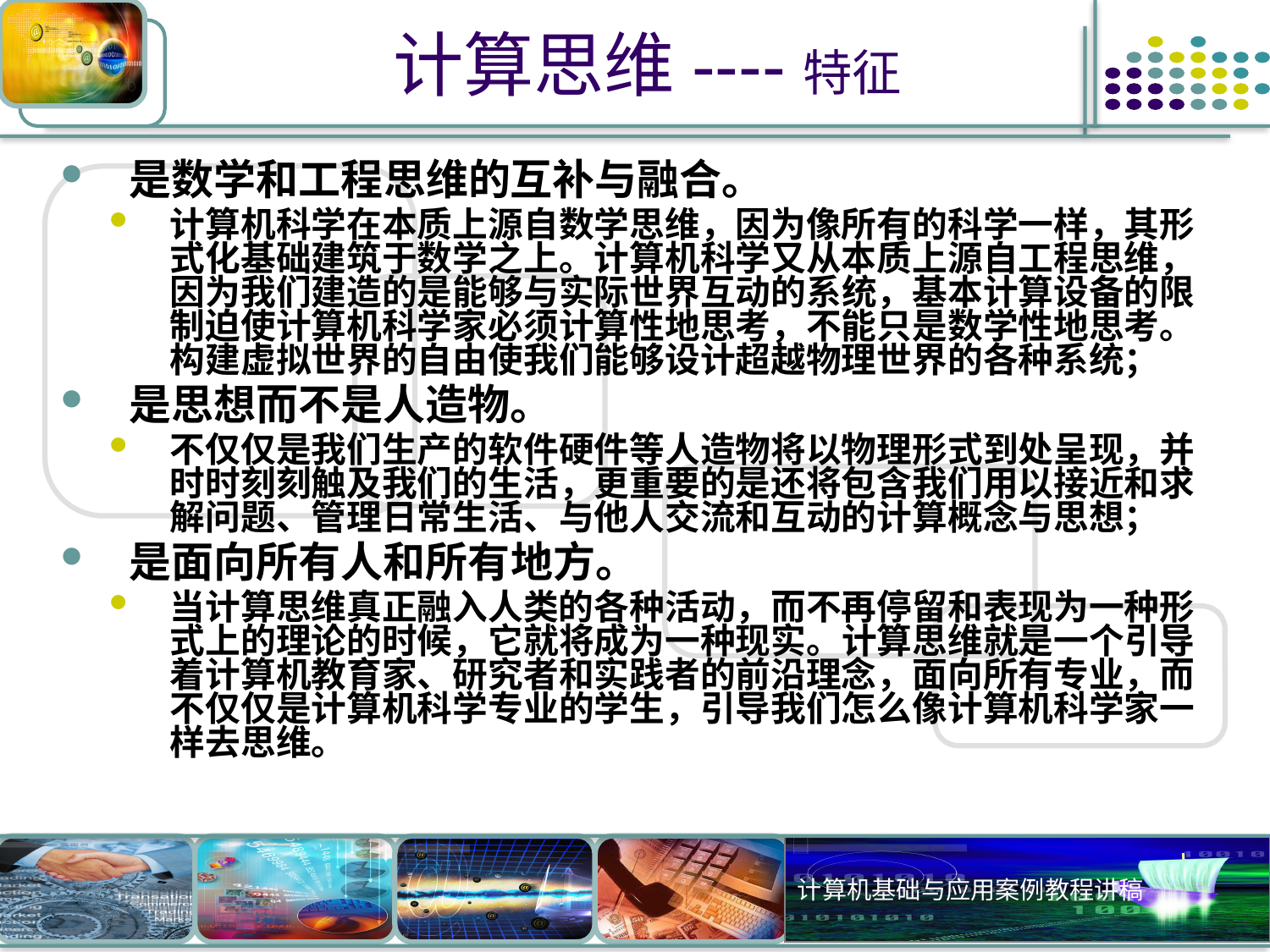

# 计算思维----特征
是数学和工程思维的互补与融合。
计算机科学在本质上源自数学思维，因为像所有的科学一样，其形式化基础建筑于数学之上。计算机科学又从本质上源自工程思维，因为我们建造的是能够与实际世界互动的系统，基本计算设备的限制迫使计算机科学家必须计算性地思考，不能只是数学性地思考。构建虚拟世界的自由使我们能够设计超越物理世界的各种系统；
是思想而不是人造物。
不仅仅是我们生产的软件硬件等人造物将以物理形式到处呈现，并时时刻刻触及我们的生活，更重要的是还将包含我们用以接近和求解问题、管理日常生活、与他人交流和互动的计算概念与思想；
是面向所有人和所有地方。
当计算思维真正融入人类的各种活动，而不再停留和表现为一种形式上的理论的时候，它就将成为一种现实。计算思维就是一个引导着计算机教育家、研究者和实践者的前沿理念，面向所有专业，而不仅仅是计算机科学专业的学生，引导我们怎么像计算机科学家一样去思维。